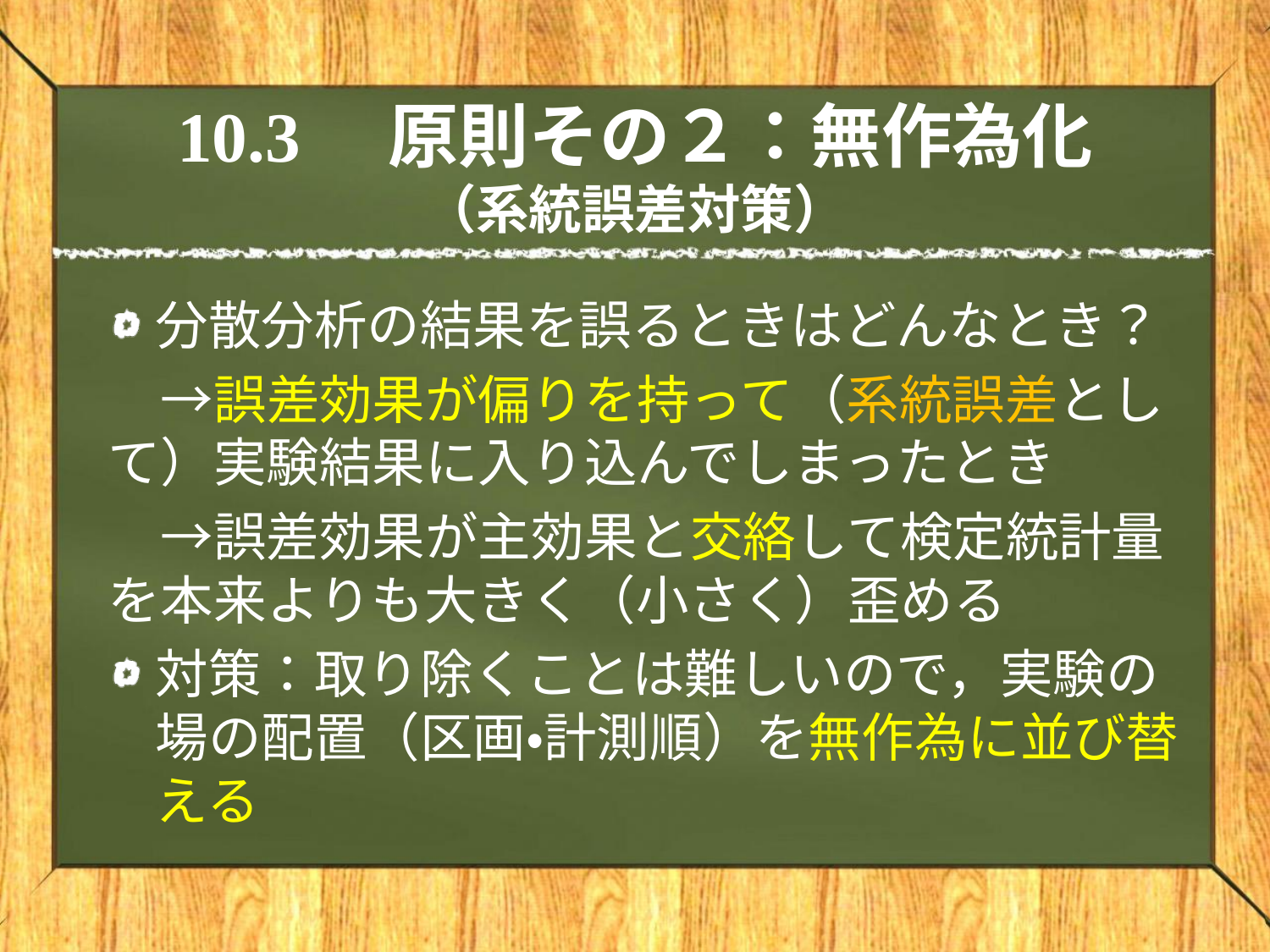

# 10.3　原則その２：無作為化 （系統誤差対策）
分散分析の結果を誤るときはどんなとき？
　→誤差効果が偏りを持って（系統誤差として）実験結果に入り込んでしまったとき
　→誤差効果が主効果と交絡して検定統計量を本来よりも大きく（小さく）歪める
対策：取り除くことは難しいので，実験の場の配置（区画・計測順）を無作為に並び替える